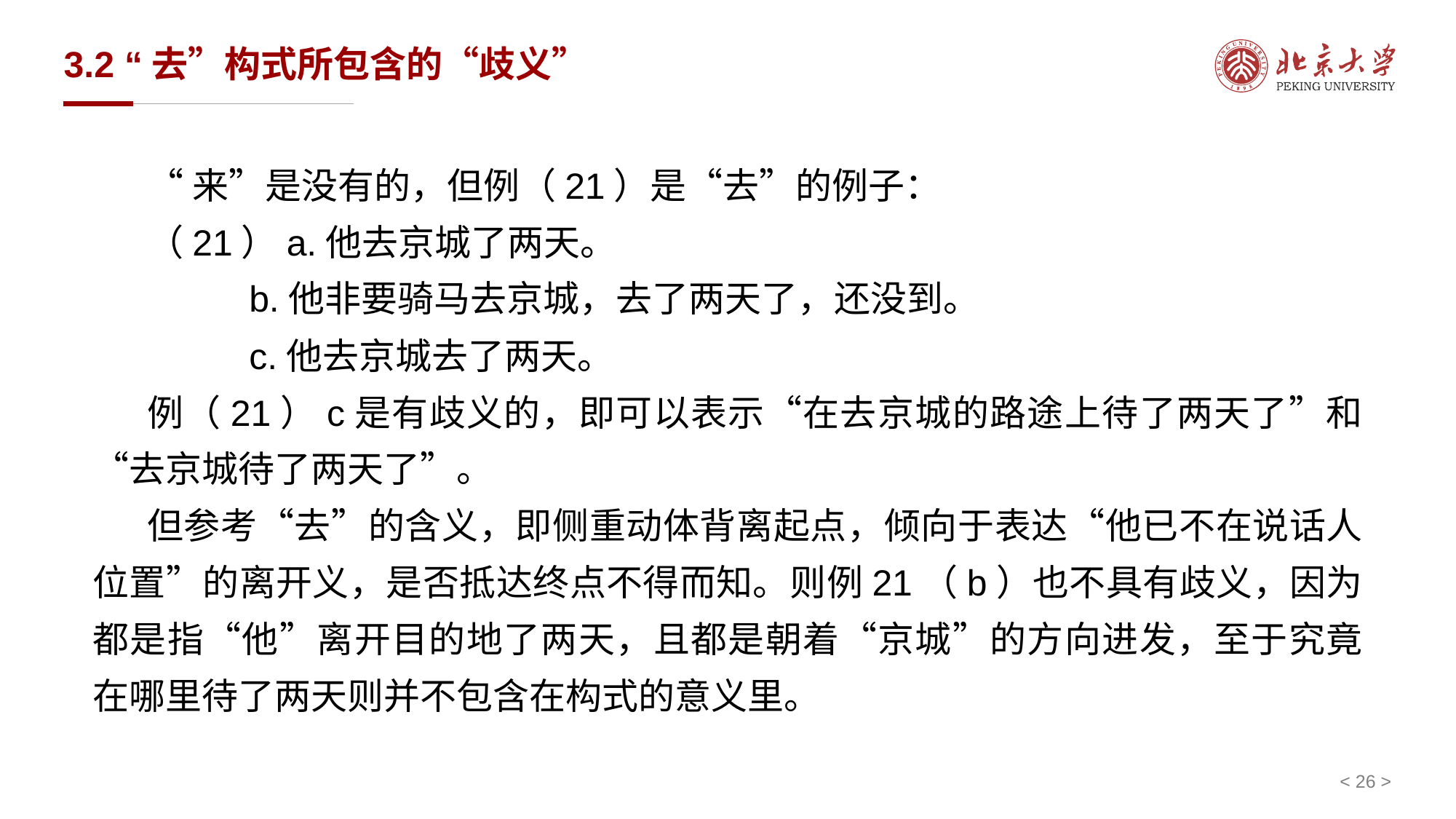

# 3.2 “去”构式所包含的“歧义”
“来”是没有的，但例（21）是“去”的例子：
（21）a.他去京城了两天。
          b.他非要骑马去京城，去了两天了，还没到。
          c.他去京城去了两天。
例（21）c是有歧义的，即可以表示“在去京城的路途上待了两天了”和“去京城待了两天了”。
但参考“去”的含义，即侧重动体背离起点，倾向于表达“他已不在说话人位置”的离开义，是否抵达终点不得而知。则例21（b）也不具有歧义，因为都是指“他”离开目的地了两天，且都是朝着“京城”的方向进发，至于究竟在哪里待了两天则并不包含在构式的意义里。
< 26 >